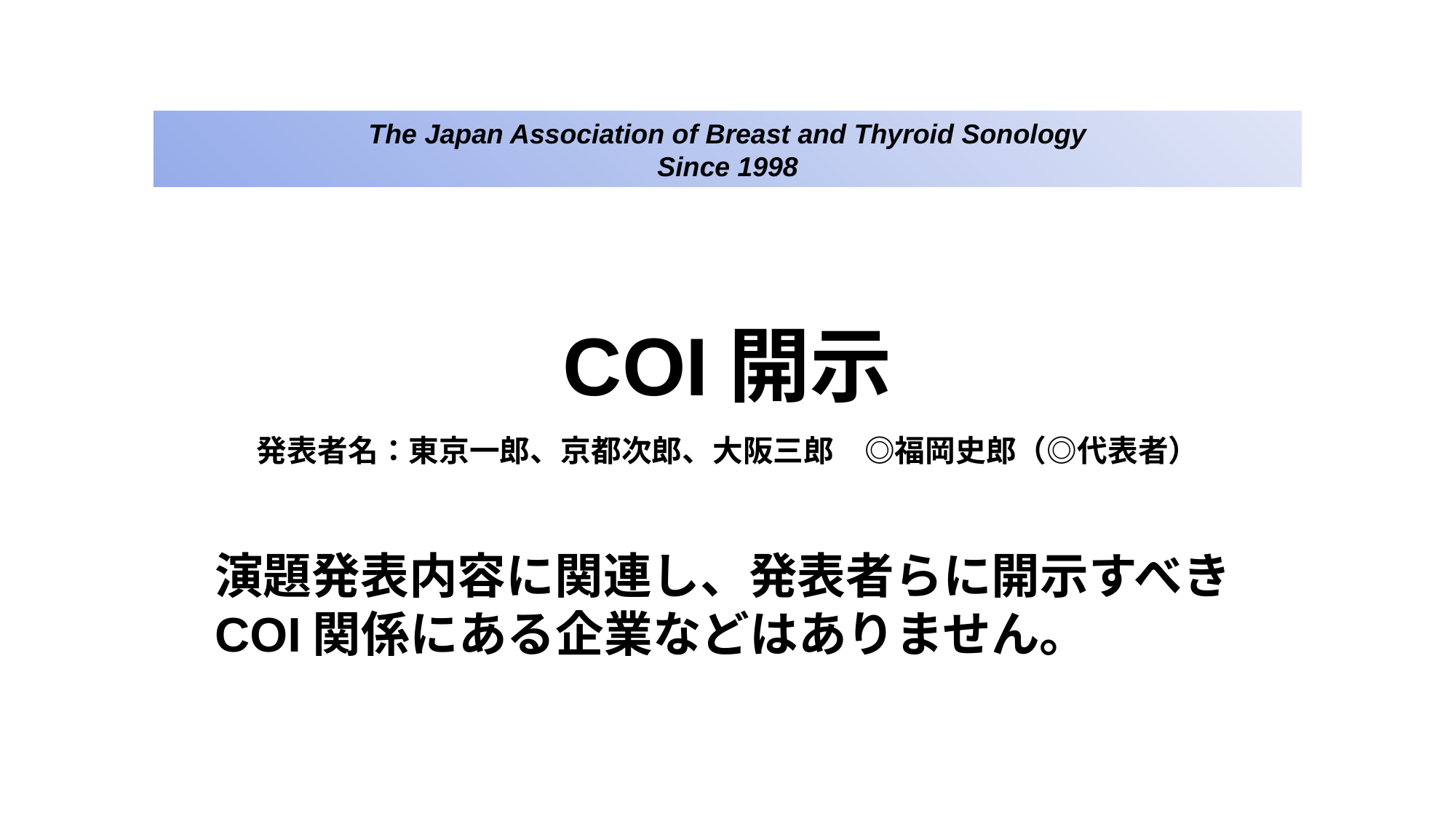

The Japan Association of Breast and Thyroid Sonology
Since 1998
# COI開示
発表者名：東京一郎、京都次郎、大阪三郎　◎福岡史郎（◎代表者）
演題発表内容に関連し、発表者らに開示すべきCOI関係にある企業などはありません。